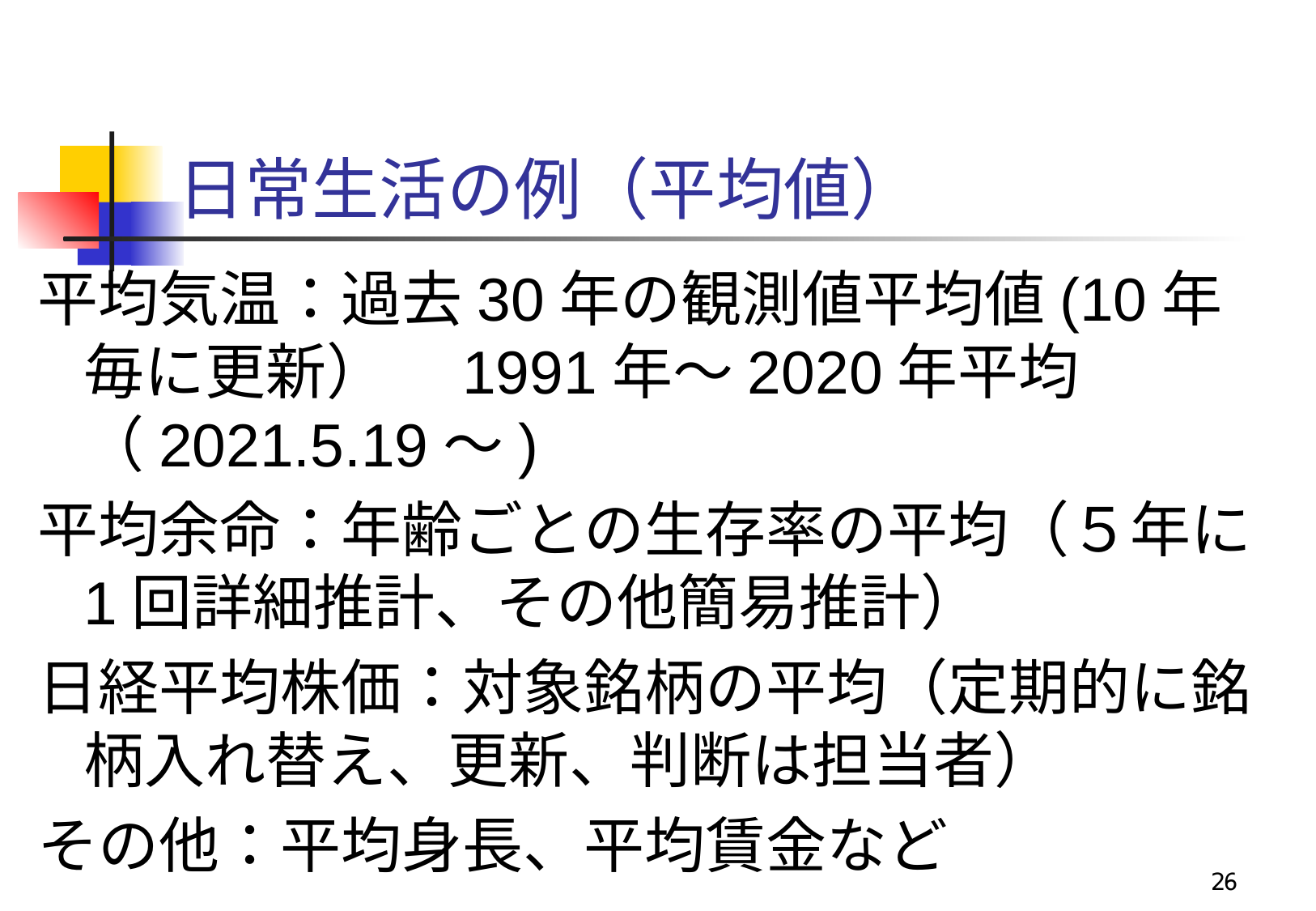

# 日常生活の例（平均値）
平均気温：過去30年の観測値平均値(10年毎に更新）　1991年～2020年平均（2021.5.19～)
平均余命：年齢ごとの生存率の平均（５年に1回詳細推計、その他簡易推計）
日経平均株価：対象銘柄の平均（定期的に銘柄入れ替え、更新、判断は担当者）
その他：平均身長、平均賃金など

26